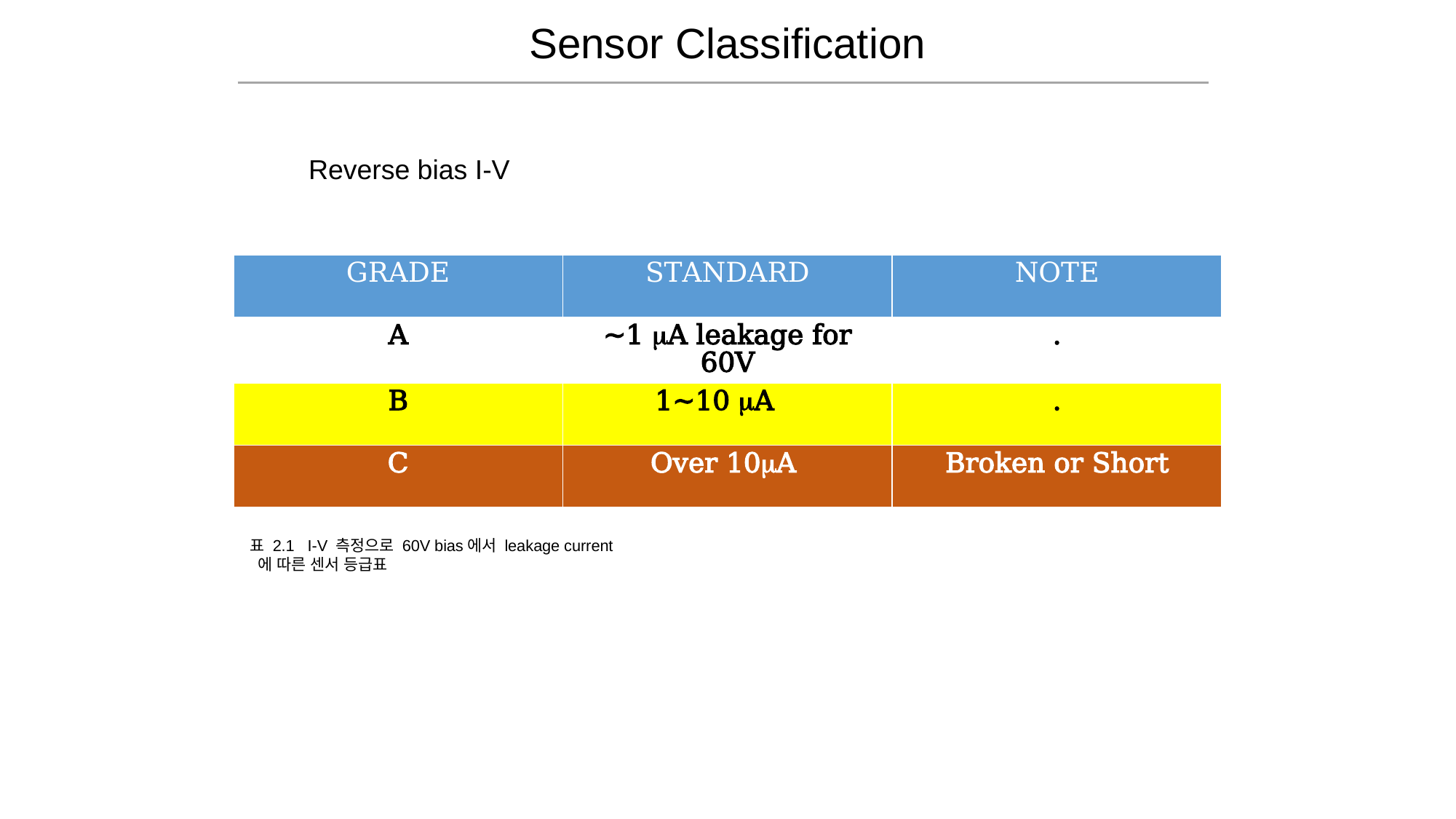

Sensor Classification
Reverse bias I-V
| GRADE | STANDARD | NOTE |
| --- | --- | --- |
| A | ~1 μA leakage for 60V | . |
| B | 1~10 μA | . |
| C | Over 10μA | Broken or Short |
표 2.1   I-V 측정으로 60V bias에서 leakage current
 에 따른 센서 등급표